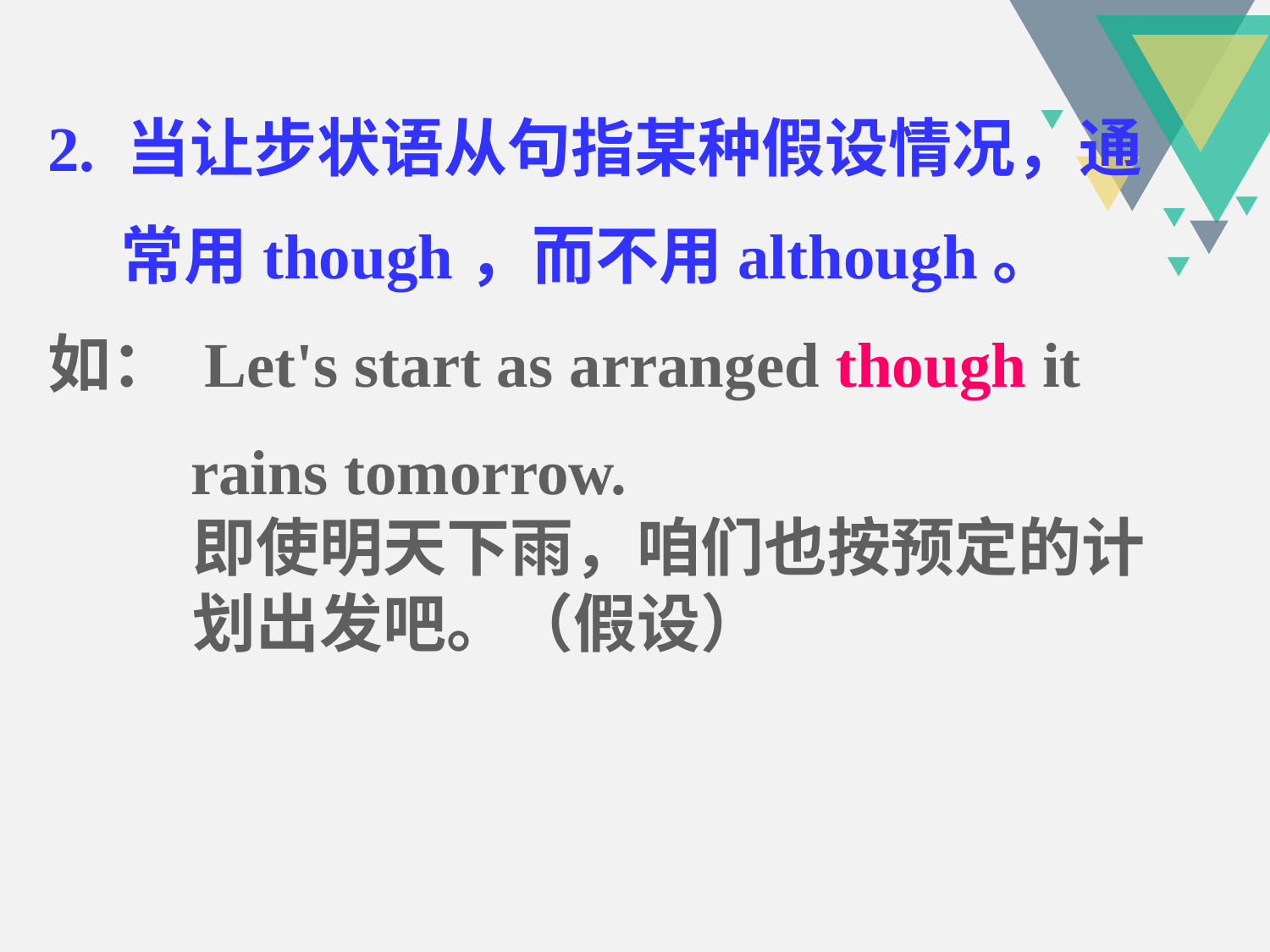

2. 当让步状语从句指某种假设情况，通
    常用though，而不用although。
如： Let's start as arranged though it
         rains tomorrow.
         即使明天下雨，咱们也按预定的计
         划出发吧。（假设）